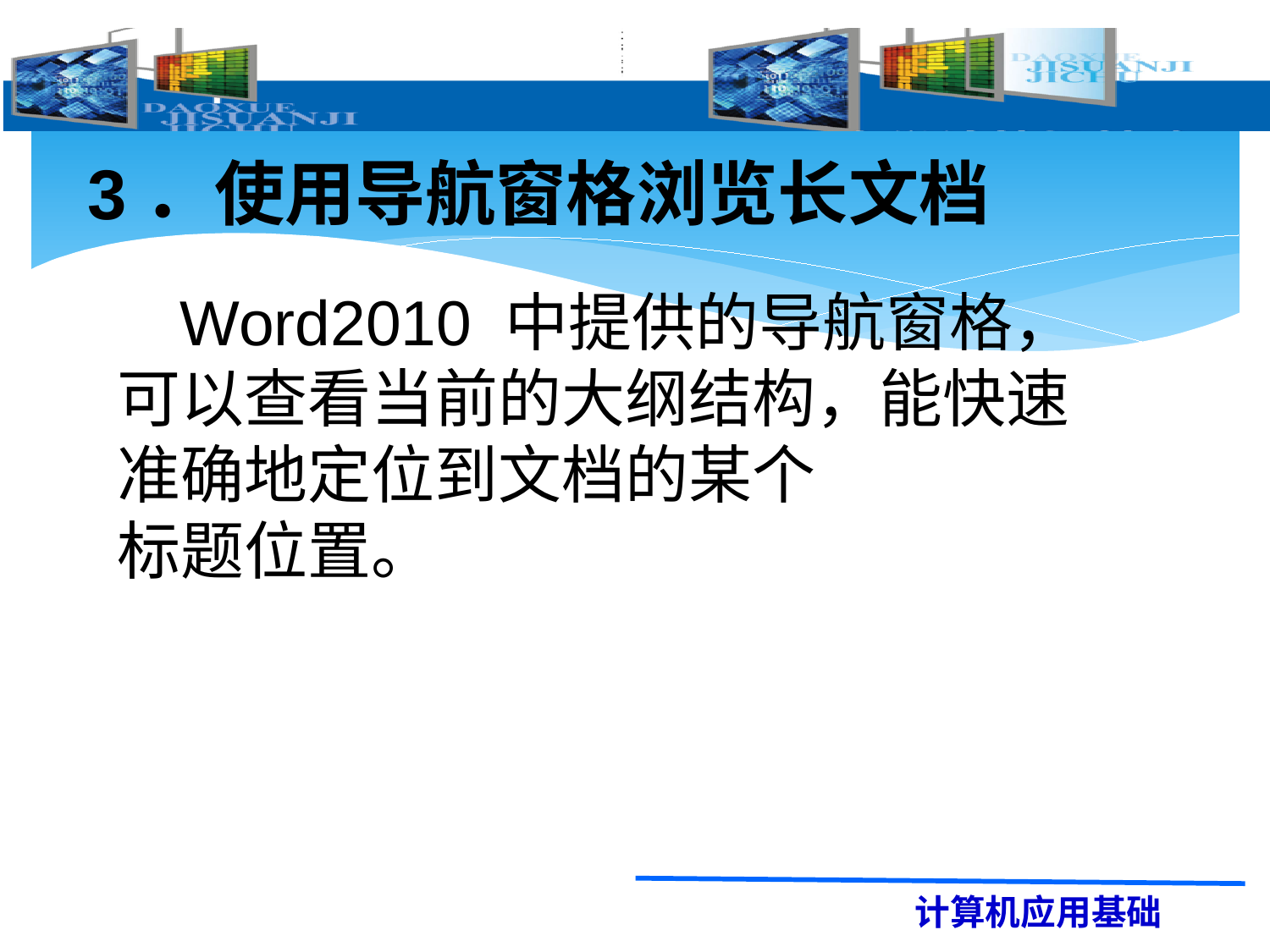

# 3．使用导航窗格浏览长文档
    Word2010 中提供的导航窗格，可以查看当前的大纲结构，能快速准确地定位到文档的某个
标题位置。